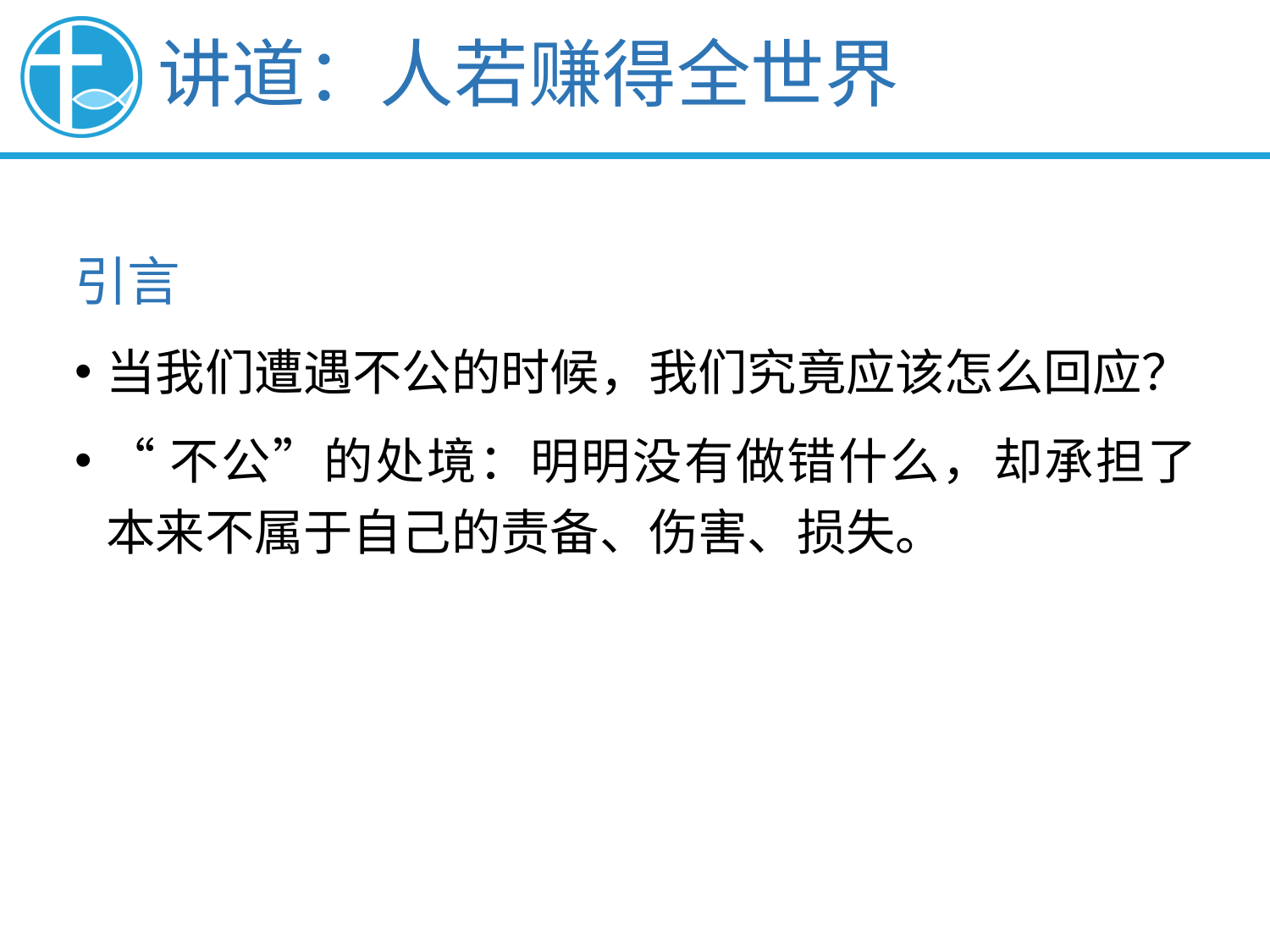

讲道：人若赚得全世界
引言
当我们遭遇不公的时候，我们究竟应该怎么回应？
“不公”的处境：明明没有做错什么，却承担了本来不属于自己的责备、伤害、损失。